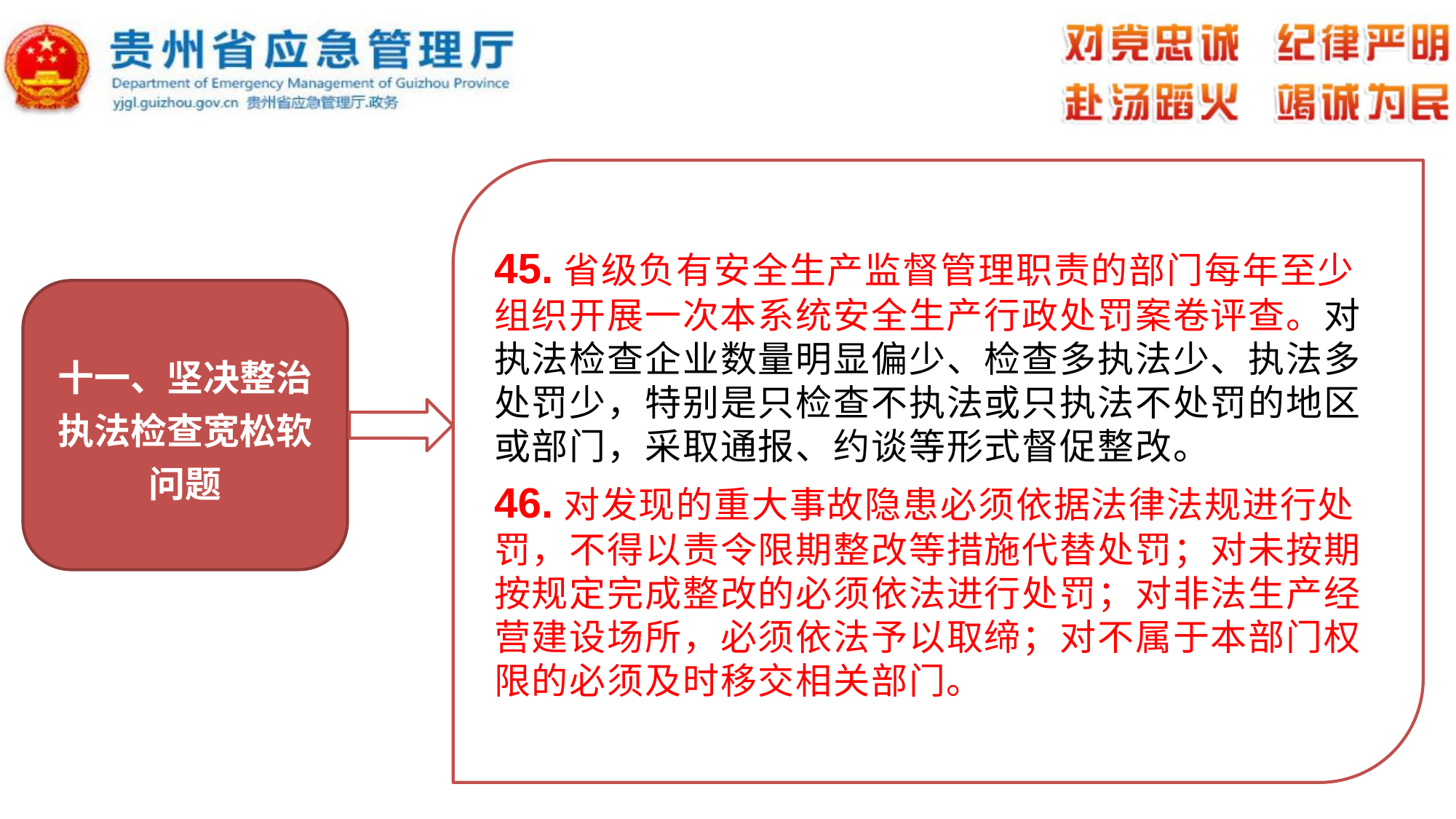

45.省级负有安全生产监督管理职责的部门每年至少组织开展一次本系统安全生产行政处罚案卷评查。对执法检查企业数量明显偏少、检查多执法少、执法多处罚少，特别是只检查不执法或只执法不处罚的地区或部门，采取通报、约谈等形式督促整改。
46.对发现的重大事故隐患必须依据法律法规进行处罚，不得以责令限期整改等措施代替处罚；对未按期按规定完成整改的必须依法进行处罚；对非法生产经营建设场所，必须依法予以取缔；对不属于本部门权限的必须及时移交相关部门。
十一、坚决整治执法检查宽松软问题